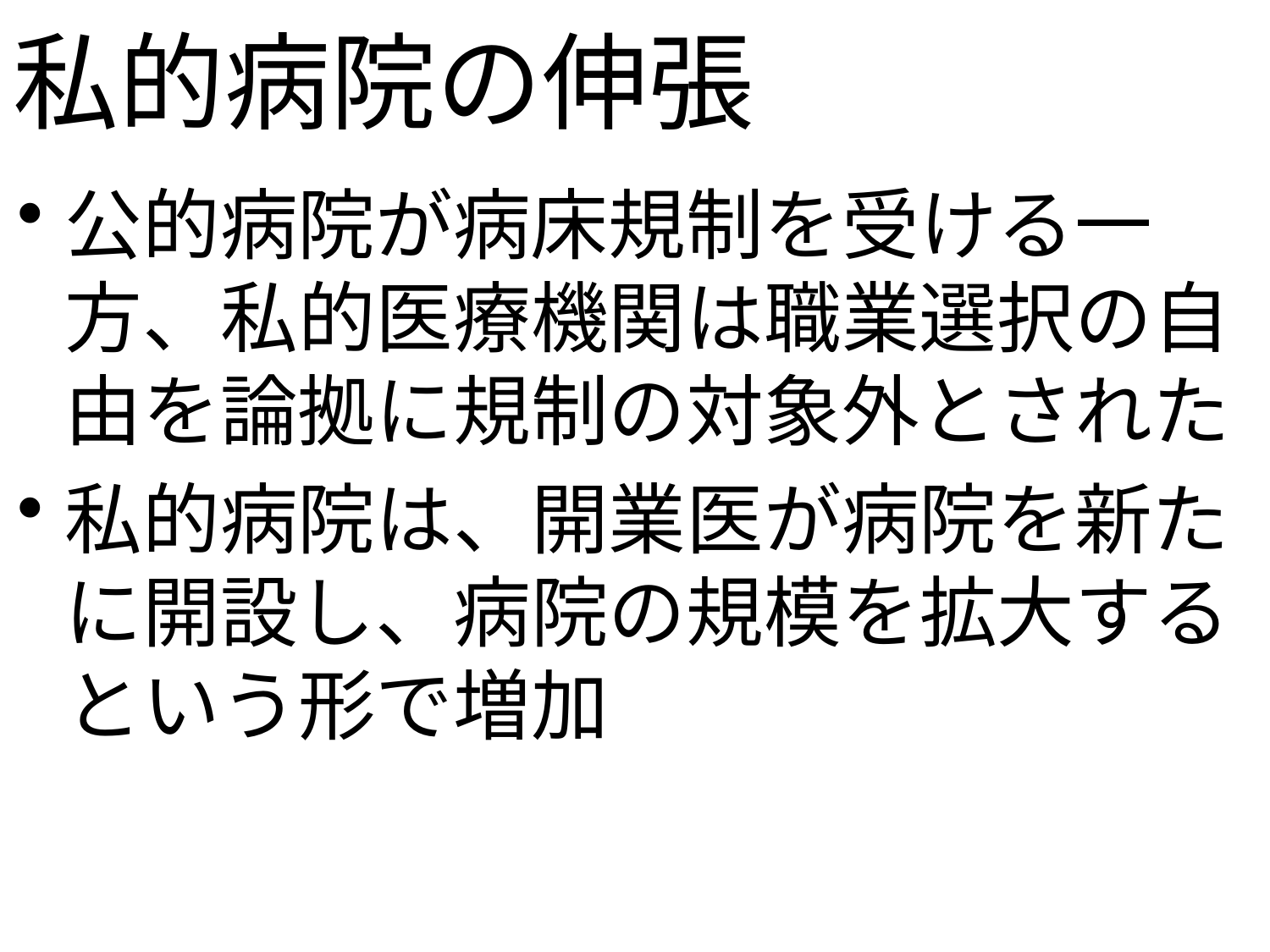

# 私的病院の伸張
公的病院が病床規制を受ける一方、私的医療機関は職業選択の自由を論拠に規制の対象外とされた
私的病院は、開業医が病院を新たに開設し、病院の規模を拡大するという形で増加